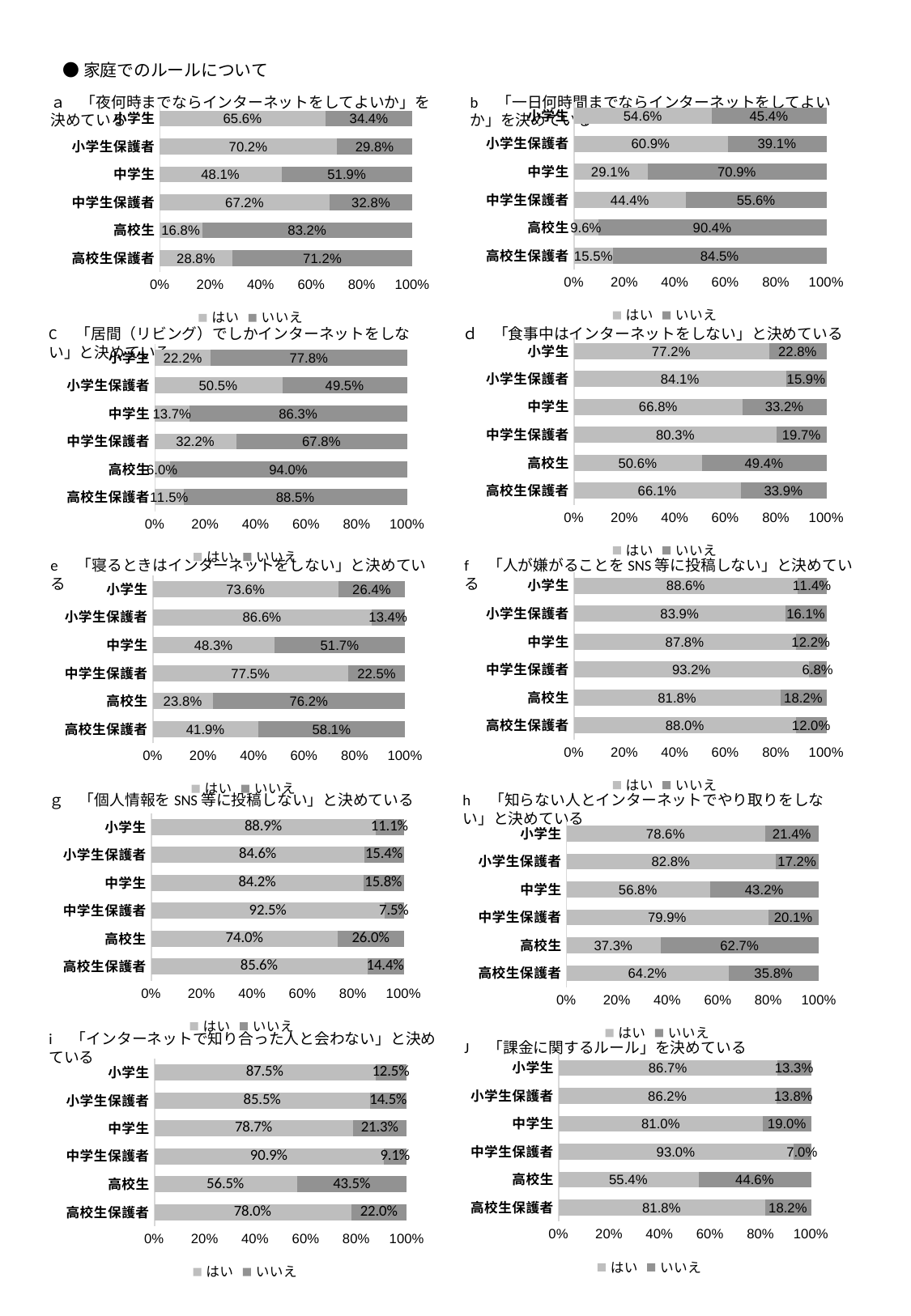

●家庭でのルールについて
ａ　「夜何時までならインターネットをしてよいか」を決めている
b　「一日何時間までならインターネットをしてよいか」を決めている

### Chart

| Category | はい | いいえ |
|---|---|---|
| 高校生保護者 | 0.15508513575701796 | 0.844914864242982 |
| 高校生 | 0.09617994958309095 | 0.903820050416909 |
| 中学生保護者 | 0.44431418522860494 | 0.5556858147713951 |
| 中学生 | 0.29089016137428425 | 0.7091098386257157 |
| 小学生保護者 | 0.6090943828811617 | 0.39090561711883837 |
| 小学生 | 0.5459613331751868 | 0.4540386668248132 |

### Chart

| Category | はい | いいえ |
|---|---|---|
| 高校生保護者 | 0.28780934922089824 | 0.7121906507791017 |
| 高校生 | 0.16753926701570682 | 0.8324607329842932 |
| 中学生保護者 | 0.6722933643771828 | 0.3277066356228172 |
| 中学生 | 0.4814699146366854 | 0.5185300853633146 |
| 小学生保護者 | 0.7017945780832379 | 0.29820542191676214 |
| 小学生 | 0.6559050445103858 | 0.3440949554896142 |
ｄ　「食事中はインターネットをしない」と決めている
C　「居間（リビング）でしかインターネットをしない」と決めている

### Chart

| Category | はい | いいえ |
|---|---|---|
| 高校生保護者 | 0.6607060981201284 | 0.33929390187987163 |
| 高校生 | 0.506103468320093 | 0.493896531679907 |
| 中学生保護者 | 0.8032596041909197 | 0.19674039580908032 |
| 中学生 | 0.668333854329478 | 0.33166614567052205 |
| 小学生保護者 | 0.8413424866514111 | 0.15865751334858885 |
| 小学生 | 0.7720379146919432 | 0.22796208530805687 |

### Chart

| Category | はい | いいえ |
|---|---|---|
| 高校生保護者 | 0.11473152822395594 | 0.885 |
| 高校生 | 0.06048856145792943 | 0.94 |
| 中学生保護者 | 0.3220536756126021 | 0.678 |
| 中学生 | 0.13733458372408044 | 0.863 |
| 小学生保護者 | 0.5047655356462066 | 0.495 |
| 小学生 | 0.222 | 0.778 |
f　「人が嫌がることをSNS等に投稿しない」と決めている
e　「寝るときはインターネットをしない」と決めている

### Chart

| Category | はい | いいえ |
|---|---|---|
| 高校生保護者 | 0.8802946593001841 | 0.11970534069981584 |
| 高校生 | 0.8179879821670867 | 0.18201201783291335 |
| 中学生保護者 | 0.9319648093841643 | 0.06803519061583578 |
| 中学生 | 0.8779063705557293 | 0.12209362944427067 |
| 小学生保護者 | 0.8387225548902195 | 0.16127744510978043 |
| 小学生 | 0.8859565321232385 | 0.11404346787676141 |

### Chart

| Category | はい | いいえ |
|---|---|---|
| 高校生保護者 | 0.41861531407611186 | 0.5813846859238881 |
| 高校生 | 0.23788290034897247 | 0.7621170996510276 |
| 中学生保護者 | 0.7751892836342458 | 0.22481071636575423 |
| 中学生 | 0.4831214836424255 | 0.5168785163575745 |
| 小学生保護者 | 0.8658256880733946 | 0.1341743119266055 |
| 小学生 | 0.7359763313609468 | 0.26402366863905324 |
h　「知らない人とインターネットでやり取りをしない」と決めている
ｇ　「個人情報をSNS等に投稿しない」と決めている

### Chart

| Category | はい | いいえ |
|---|---|---|
| 高校生保護者 | 0.856353591160221 | 0.143646408839779 |
| 高校生 | 0.7395348837209302 | 0.26046511627906976 |
| 中学生保護者 | 0.9253819036427732 | 0.0746180963572268 |
| 中学生 | 0.8417483830586272 | 0.15825161694137282 |
| 小学生保護者 | 0.84593837535014 | 0.15406162464985995 |
| 小学生 | 0.8894058697208304 | 0.11059413027916964 |

### Chart

| Category | はい | いいえ |
|---|---|---|
| 高校生保護者 | 0.6422314430613186 | 0.3577685569386814 |
| 高校生 | 0.37259848631864934 | 0.6274015136813507 |
| 中学生保護者 | 0.7988235294117647 | 0.2011764705882353 |
| 中学生 | 0.5678134476628673 | 0.4321865523371327 |
| 小学生保護者 | 0.828 | 0.172 |
| 小学生 | 0.7860553963705826 | 0.2139446036294174 |
i　「インターネットで知り合った人と会わない」と決めている
J　「課金に関するルール」を決めている

### Chart

| Category | はい | いいえ |
|---|---|---|
| 高校生保護者 | 0.8178472861085556 | 0.18215271389144433 |
| 高校生 | 0.5541302235179786 | 0.44586977648202136 |
| 中学生保護者 | 0.9295361127422196 | 0.07046388725778038 |
| 中学生 | 0.8096780936454849 | 0.19032190635451504 |
| 小学生保護者 | 0.8620414673046252 | 0.1379585326953748 |
| 小学生 | 0.867065152420801 | 0.13293484757919904 |

### Chart

| Category | はい | いいえ |
|---|---|---|
| 高校生保護者 | 0.7799815498154982 | 0.22001845018450183 |
| 高校生 | 0.5647195808267029 | 0.43528041917329713 |
| 中学生保護者 | 0.9089306698002351 | 0.09106933019976499 |
| 中学生 | 0.7868354960234407 | 0.21316450397655923 |
| 小学生保護者 | 0.8547934215804252 | 0.14520657841957482 |
| 小学生 | 0.8751942618051405 | 0.12480573819485953 |